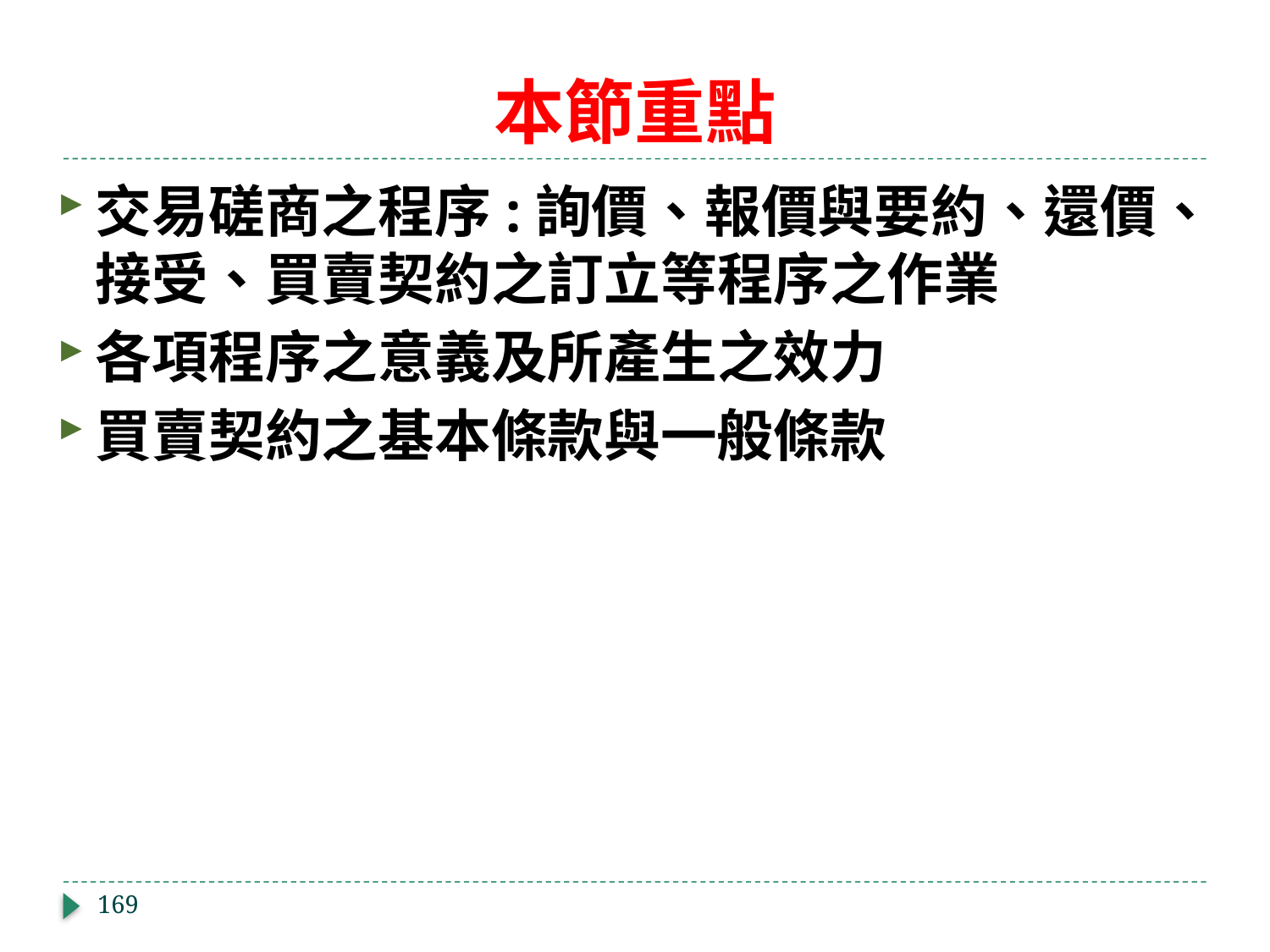

# 本節重點
交易磋商之程序:詢價、報價與要約、還價、接受、買賣契約之訂立等程序之作業
各項程序之意義及所產生之效力
買賣契約之基本條款與一般條款
169